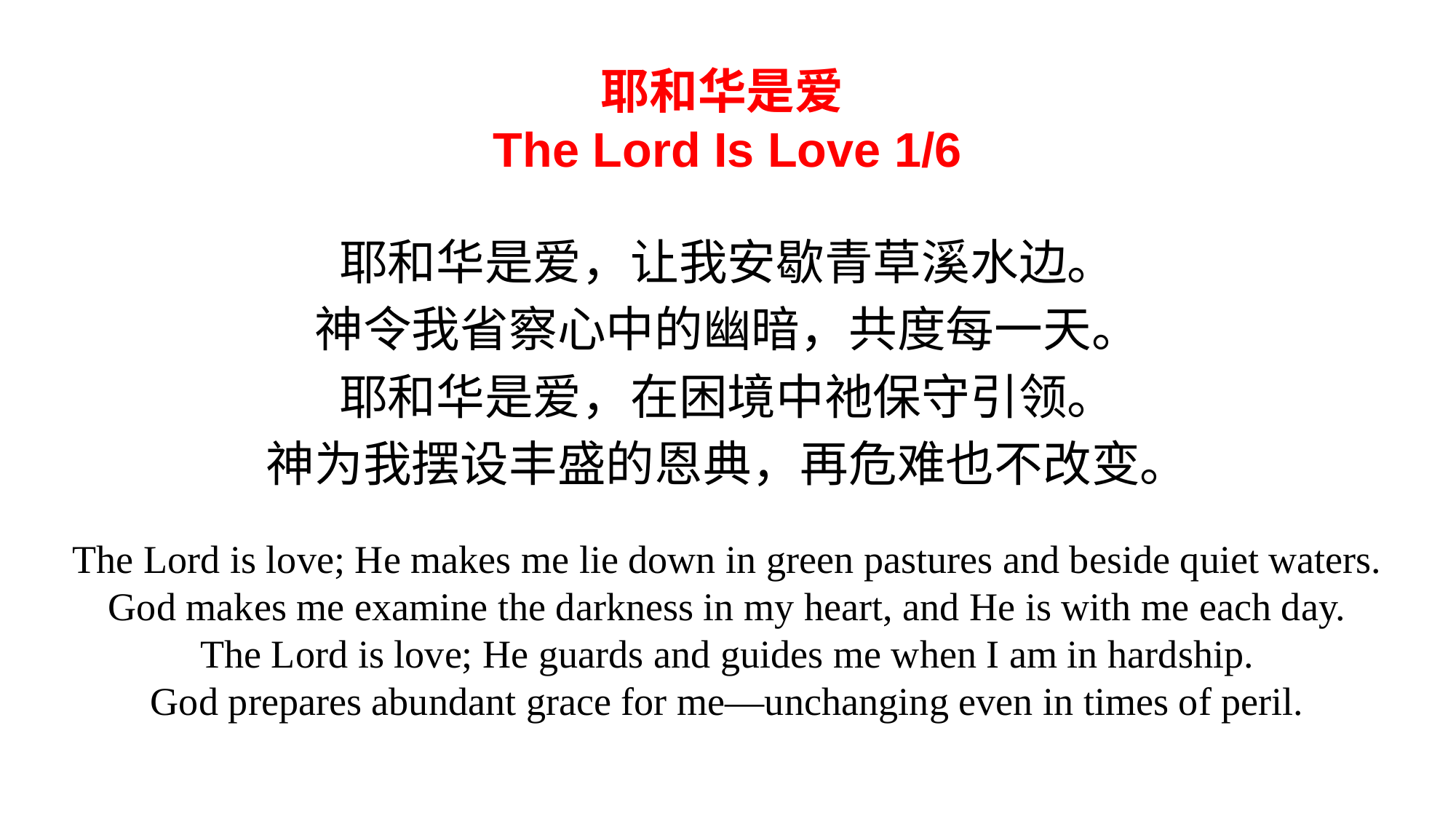

耶和华是爱
The Lord Is Love 1/6
耶和华是爱，让我安歇青草溪水边。
神令我省察心中的幽暗，共度每一天。
耶和华是爱，在困境中祂保守引领。
神为我摆设丰盛的恩典，再危难也不改变。

The Lord is love; He makes me lie down in green pastures and beside quiet waters.
God makes me examine the darkness in my heart, and He is with me each day.
The Lord is love; He guards and guides me when I am in hardship.
God prepares abundant grace for me—unchanging even in times of peril.